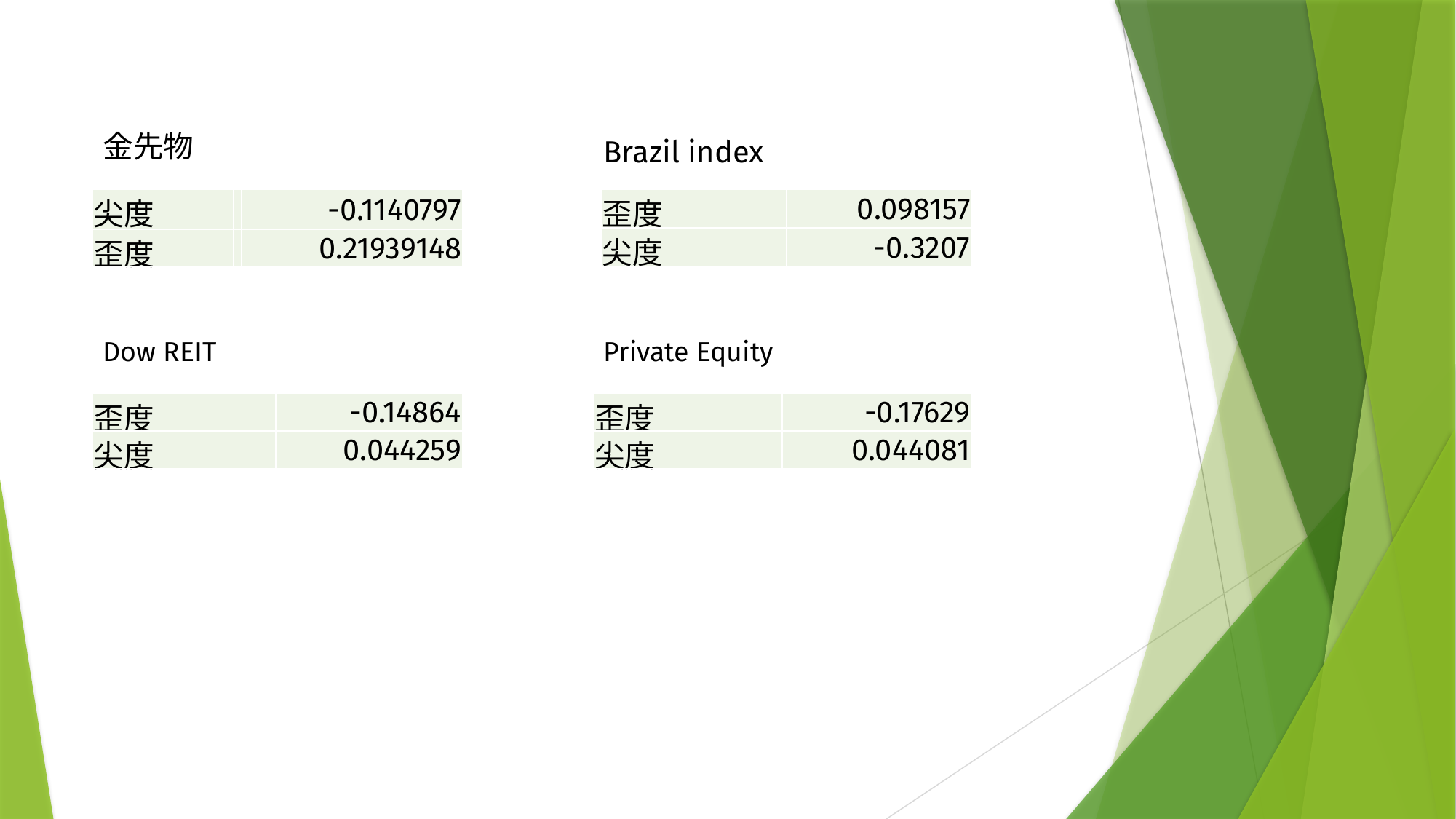

金先物
Brazil index
| 尖度 |  | -0.1140797 |
| --- | --- | --- |
| 歪度 |  | 0.21939148 |
| 歪度 | 0.098157 |
| --- | --- |
| 尖度 | -0.3207 |
Dow REIT
Private Equity
| 歪度 | -0.14864 |
| --- | --- |
| 尖度 | 0.044259 |
| 歪度 | -0.17629 |
| --- | --- |
| 尖度 | 0.044081 |